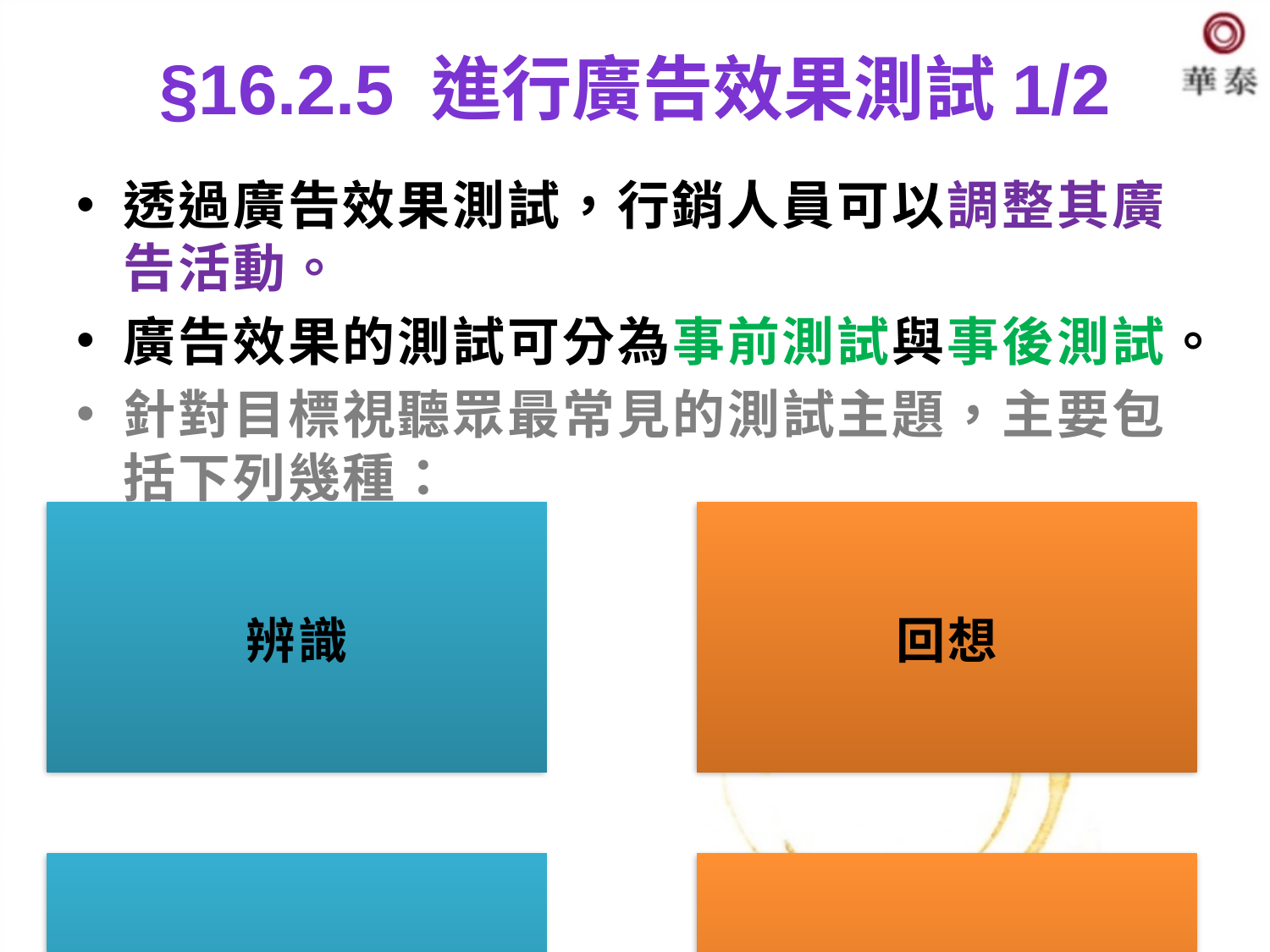

# §16.2.5 進行廣告效果測試1/2
透過廣告效果測試，行銷人員可以調整其廣告活動。
廣告效果的測試可分為事前測試與事後測試。
針對目標視聽眾最常見的測試主題，主要包括下列幾種：
辨識
回想
行銷管理   Chapter 16   廣告
16-31